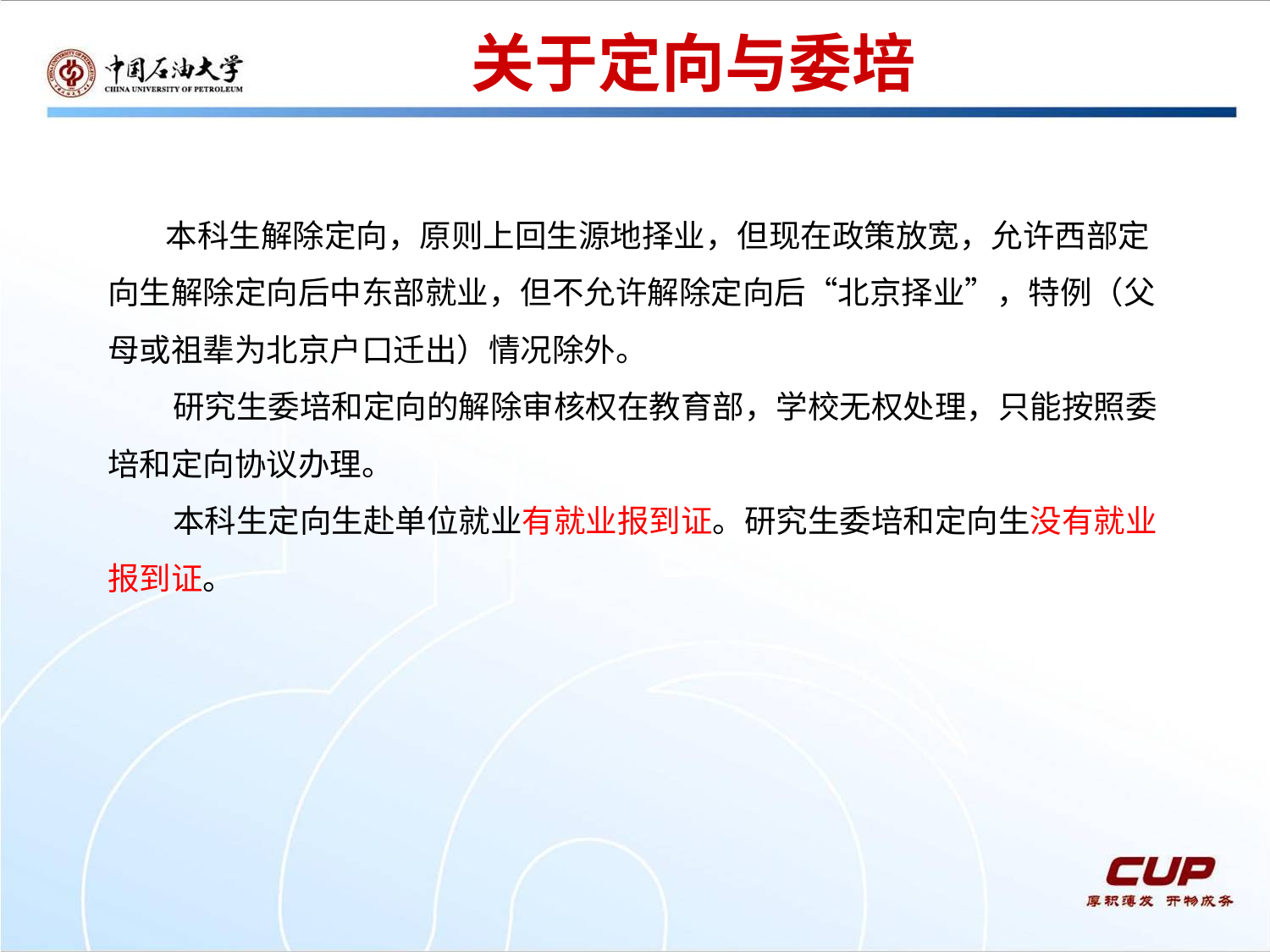

关于定向与委培
       本科生解除定向，原则上回生源地择业，但现在政策放宽，允许西部定向生解除定向后中东部就业，但不允许解除定向后“北京择业”，特例（父母或祖辈为北京户口迁出）情况除外。
        研究生委培和定向的解除审核权在教育部，学校无权处理，只能按照委培和定向协议办理。
        本科生定向生赴单位就业有就业报到证。研究生委培和定向生没有就业报到证。